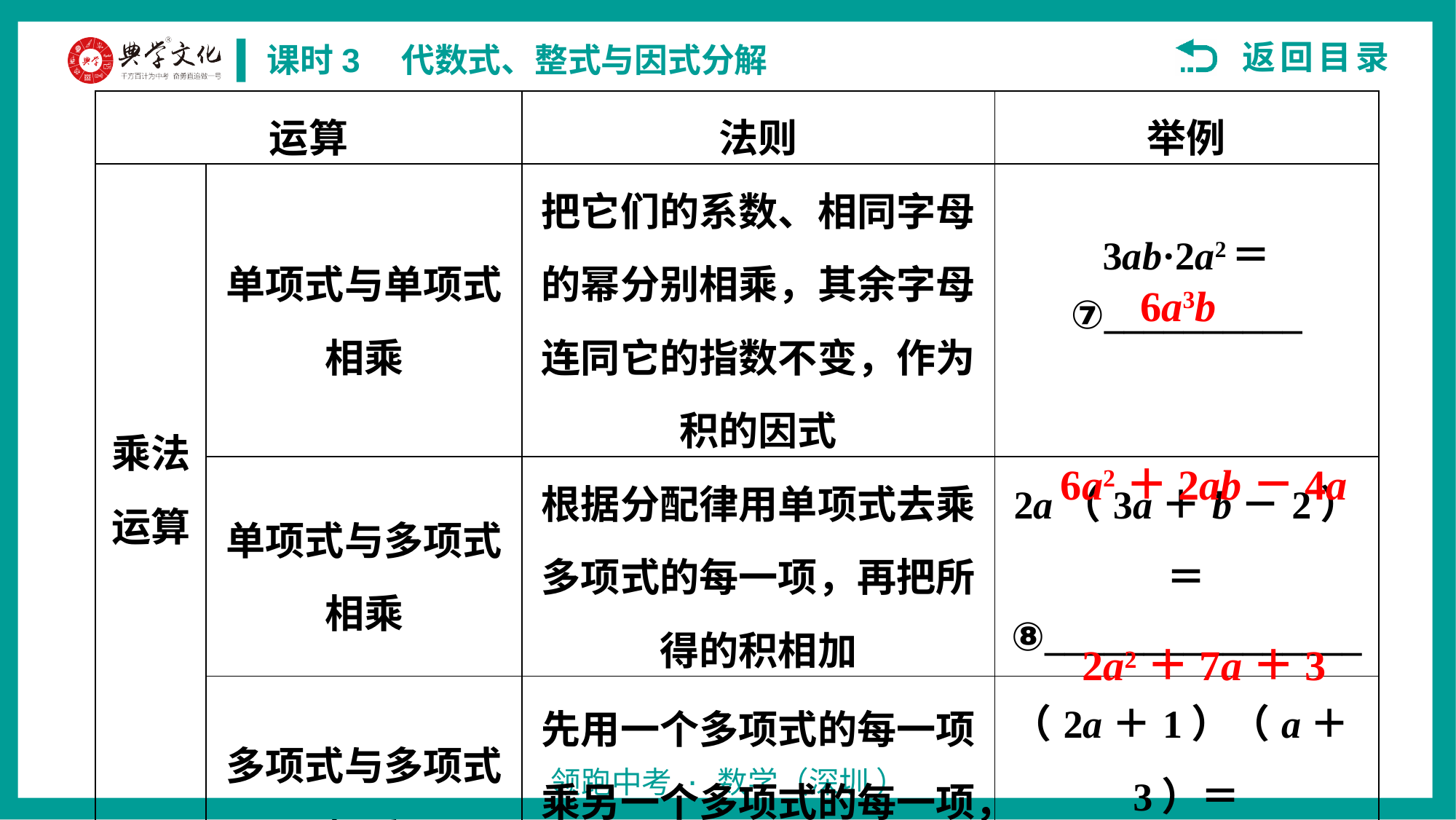

| 运算 |  | 法则 | 举例 |
| --- | --- | --- | --- |
| 乘法运算 | 单项式与单项式相乘 | 把它们的系数、相同字母的幂分别相乘，其余字母连同它的指数不变，作为积的因式 | 3ab·2a2＝ ⑦\_\_\_\_\_\_\_\_\_\_ |
|  | 单项式与多项式相乘 | 根据分配律用单项式去乘多项式的每一项，再把所得的积相加 | 2a（3a＋b－2）＝ ⑧\_\_\_\_\_\_\_\_\_\_\_\_\_\_\_\_ |
|  | 多项式与多项式相乘 | 先用一个多项式的每一项乘另一个多项式的每一项，再把所得的积相加 | （2a＋1）（a＋3）＝⑨\_\_\_\_\_\_\_\_\_\_\_\_\_\_ |
6a3b
6a2＋2ab－4a
2a2＋7a＋3